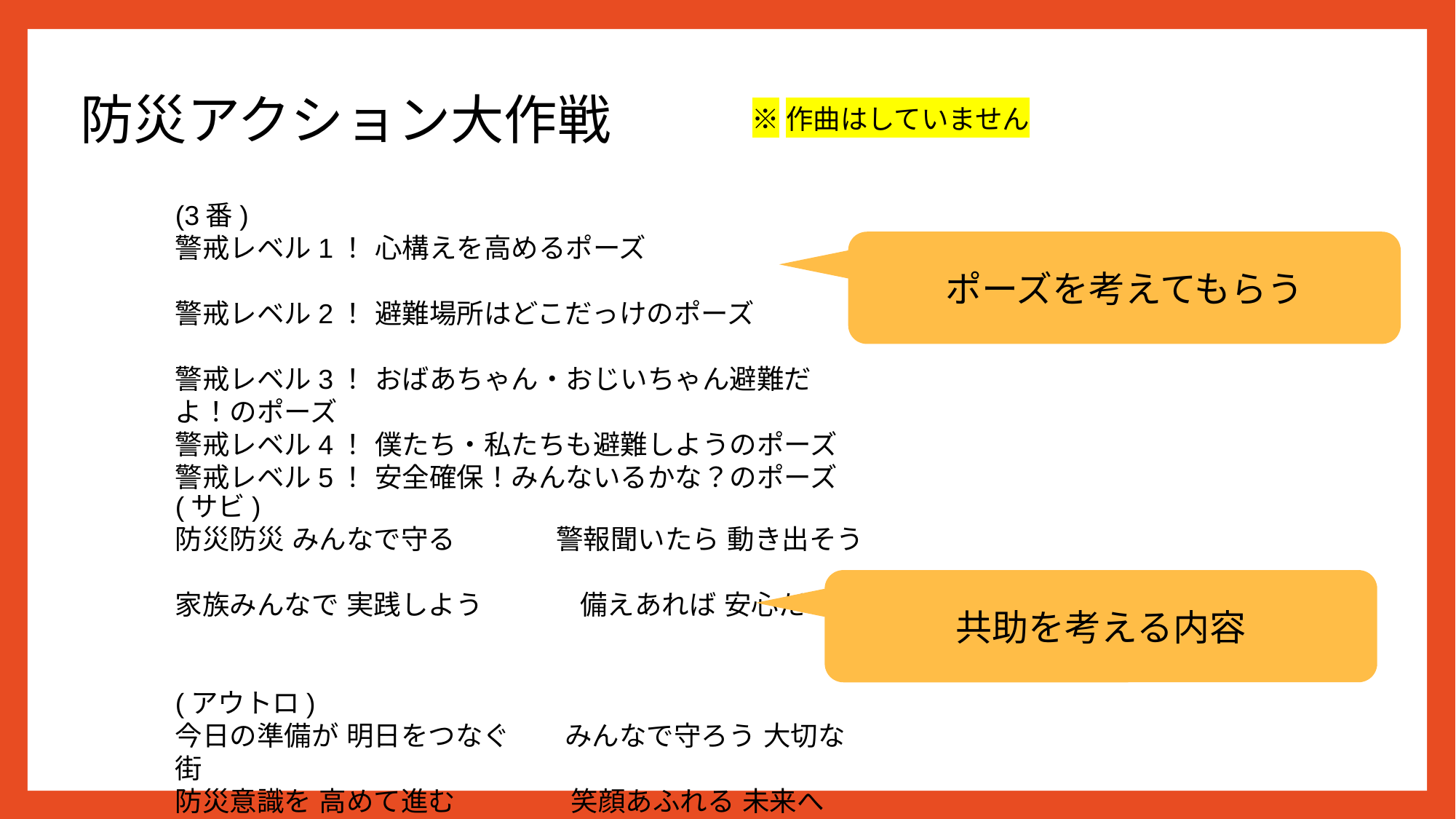

ポーズを考えてもらう
防災アクション大作戦
※作曲はしていません
(3番)
警戒レベル1！ 心構えを高めるポーズ
警戒レベル2！ 避難場所はどこだっけのポーズ
警戒レベル3！ おばあちゃん・おじいちゃん避難だよ！のポーズ
警戒レベル4！ 僕たち・私たちも避難しようのポーズ
警戒レベル5！ 安全確保！みんないるかな？のポーズ
共助を考える内容
(サビ)
防災防災 みんなで守る　　   　警報聞いたら 動き出そう
家族みんなで 実践しよう　　　  備えあれば 安心だ！

(アウトロ)
今日の準備が 明日をつなぐ　　みんなで守ろう 大切な街
防災意識を 高めて進む　　　　 笑顔あふれる 未来へGo！